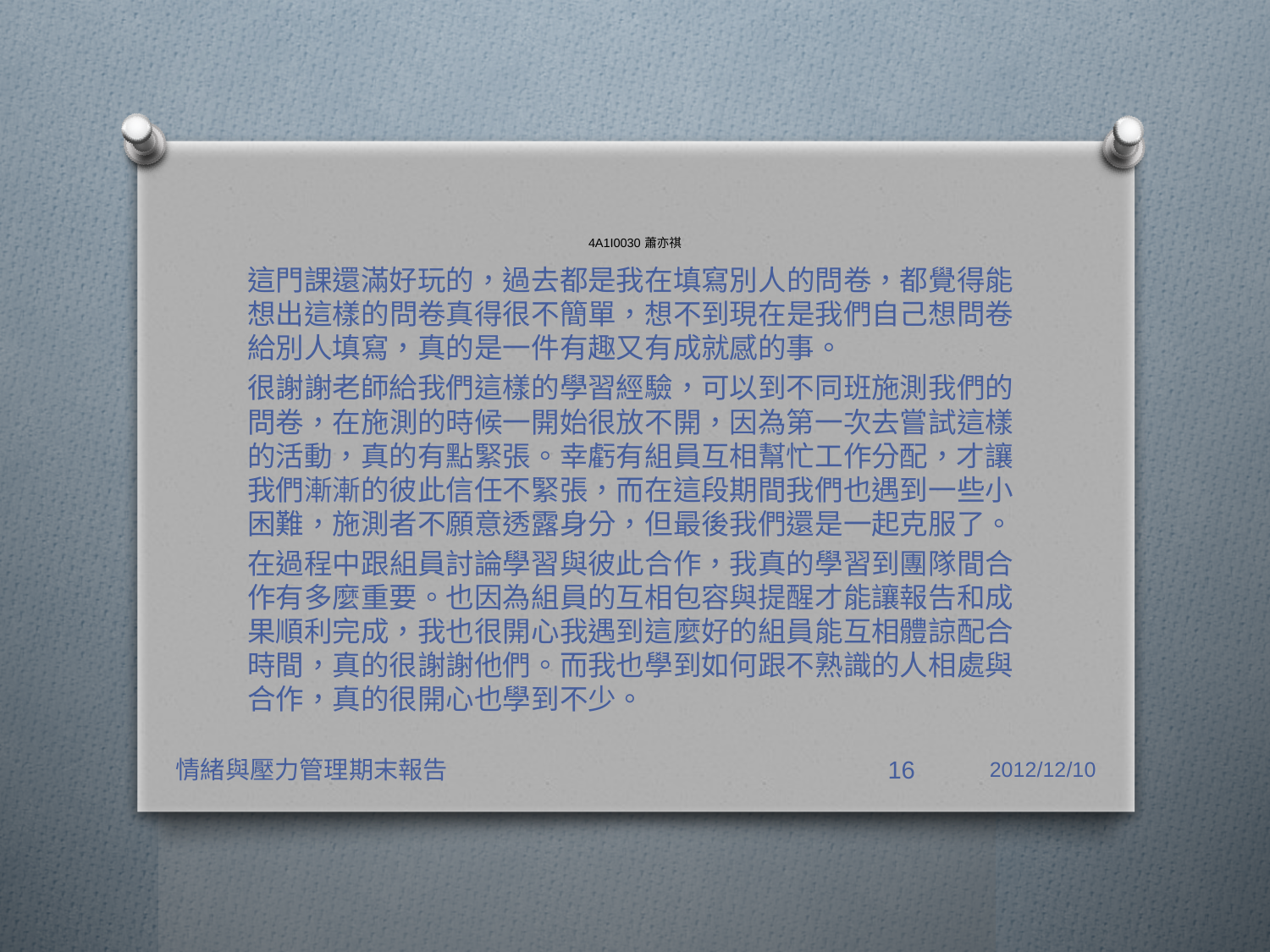

# 4A1I0030 蕭亦祺
這門課還滿好玩的，過去都是我在填寫別人的問卷，都覺得能想出這樣的問卷真得很不簡單，想不到現在是我們自己想問卷給別人填寫，真的是一件有趣又有成就感的事。
很謝謝老師給我們這樣的學習經驗，可以到不同班施測我們的問卷，在施測的時候一開始很放不開，因為第一次去嘗試這樣的活動，真的有點緊張。幸虧有組員互相幫忙工作分配，才讓我們漸漸的彼此信任不緊張，而在這段期間我們也遇到一些小困難，施測者不願意透露身分，但最後我們還是一起克服了。
在過程中跟組員討論學習與彼此合作，我真的學習到團隊間合作有多麼重要。也因為組員的互相包容與提醒才能讓報告和成果順利完成，我也很開心我遇到這麼好的組員能互相體諒配合時間，真的很謝謝他們。而我也學到如何跟不熟識的人相處與合作，真的很開心也學到不少。

情緒與壓力管理期末報告
16
2012/12/10